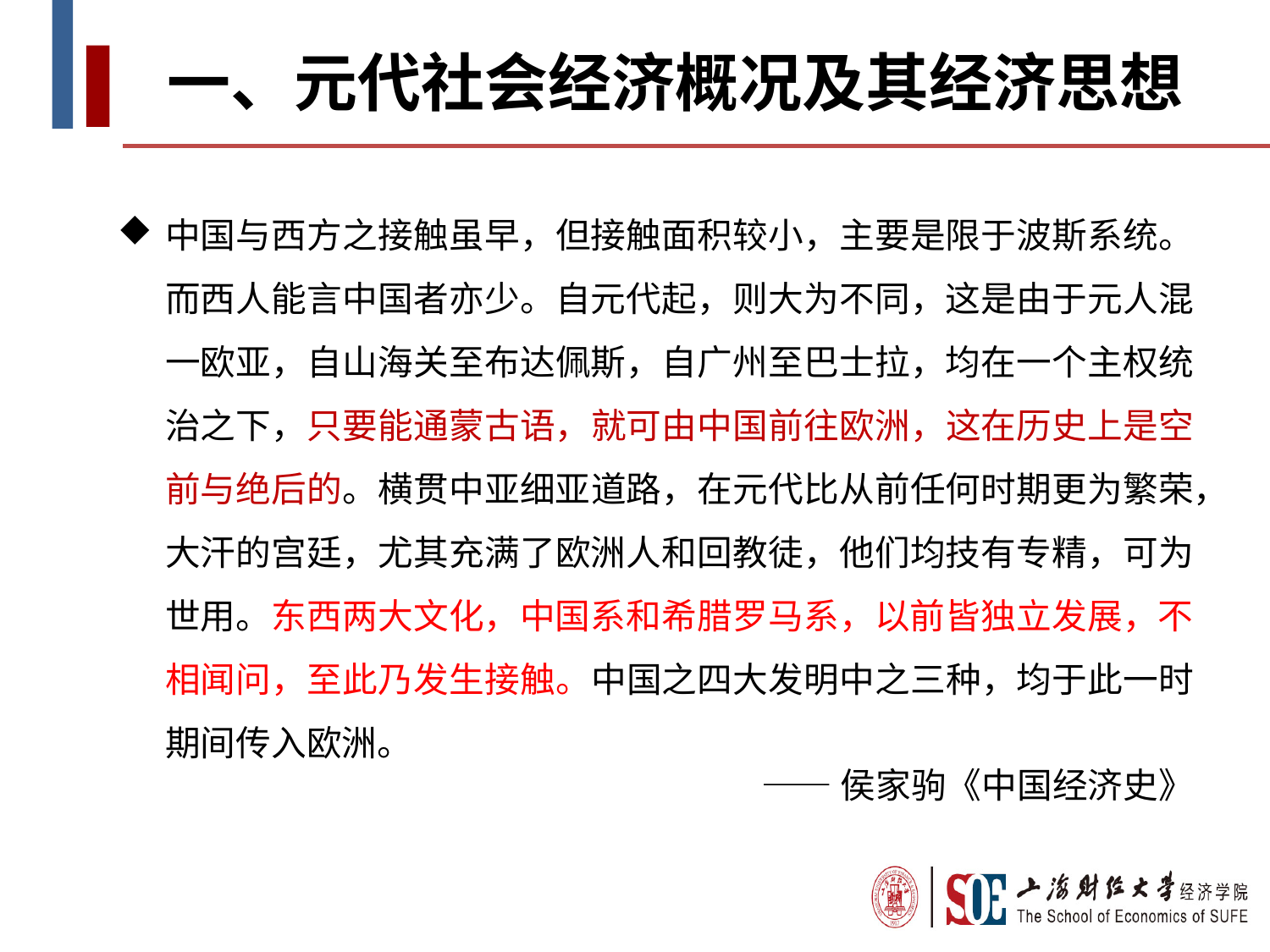

一、元代社会经济概况及其经济思想
中国与西方之接触虽早，但接触面积较小，主要是限于波斯系统。而西人能言中国者亦少。自元代起，则大为不同，这是由于元人混一欧亚，自山海关至布达佩斯，自广州至巴士拉，均在一个主权统治之下，只要能通蒙古语，就可由中国前往欧洲，这在历史上是空前与绝后的。横贯中亚细亚道路，在元代比从前任何时期更为繁荣，大汗的宫廷，尤其充满了欧洲人和回教徒，他们均技有专精，可为世用。东西两大文化，中国系和希腊罗马系，以前皆独立发展，不相闻问，至此乃发生接触。中国之四大发明中之三种，均于此一时期间传入欧洲。
——侯家驹《中国经济史》